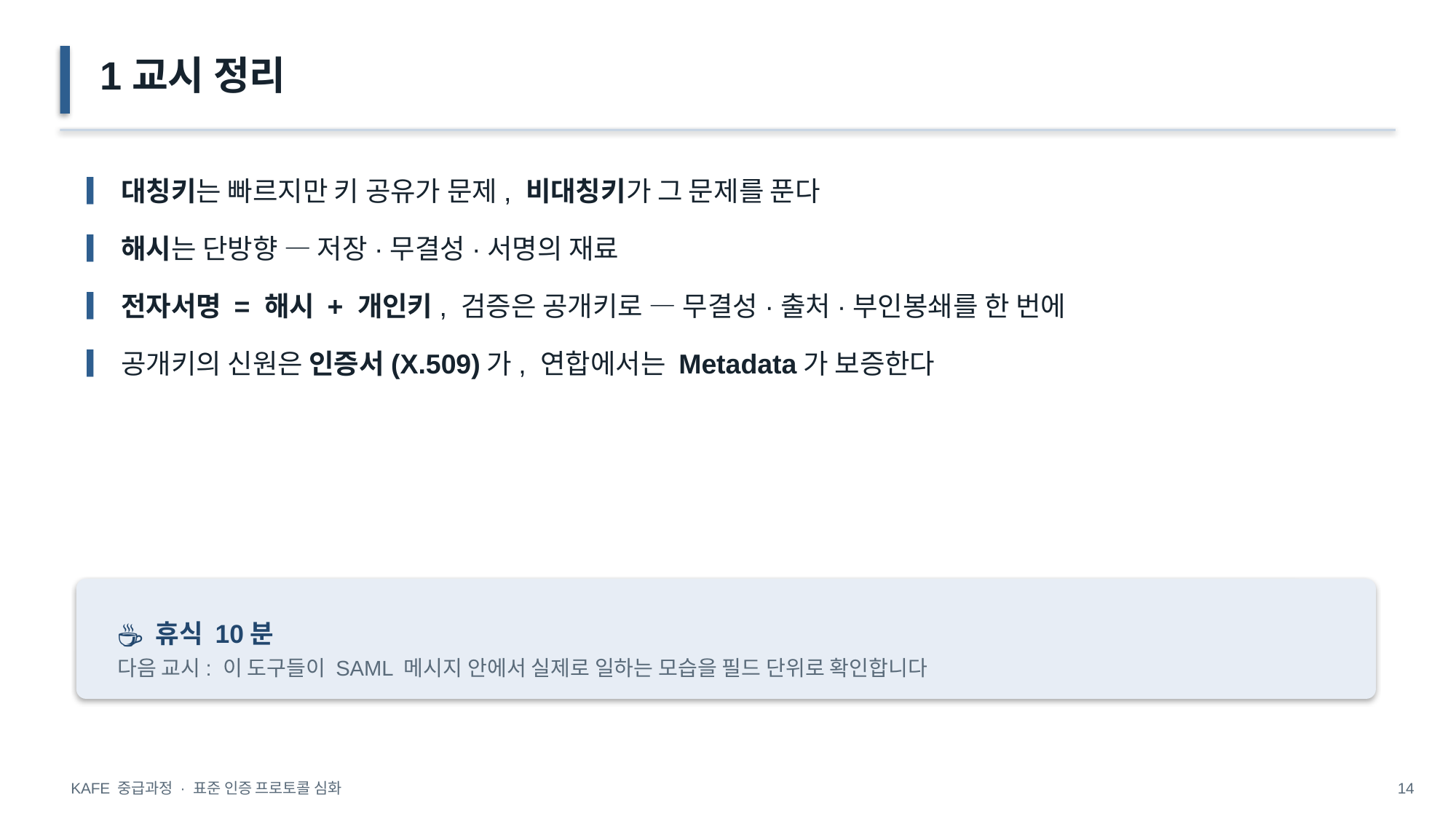

1교시 정리

▎대칭키는 빠르지만 키 공유가 문제, 비대칭키가 그 문제를 푼다
▎해시는 단방향 — 저장·무결성·서명의 재료
▎전자서명 = 해시 + 개인키, 검증은 공개키로 — 무결성·출처·부인봉쇄를 한 번에
▎공개키의 신원은 인증서(X.509)가, 연합에서는 Metadata가 보증한다
☕ 휴식 10분
다음 교시: 이 도구들이 SAML 메시지 안에서 실제로 일하는 모습을 필드 단위로 확인합니다
KAFE 중급과정 · 표준 인증 프로토콜 심화
14